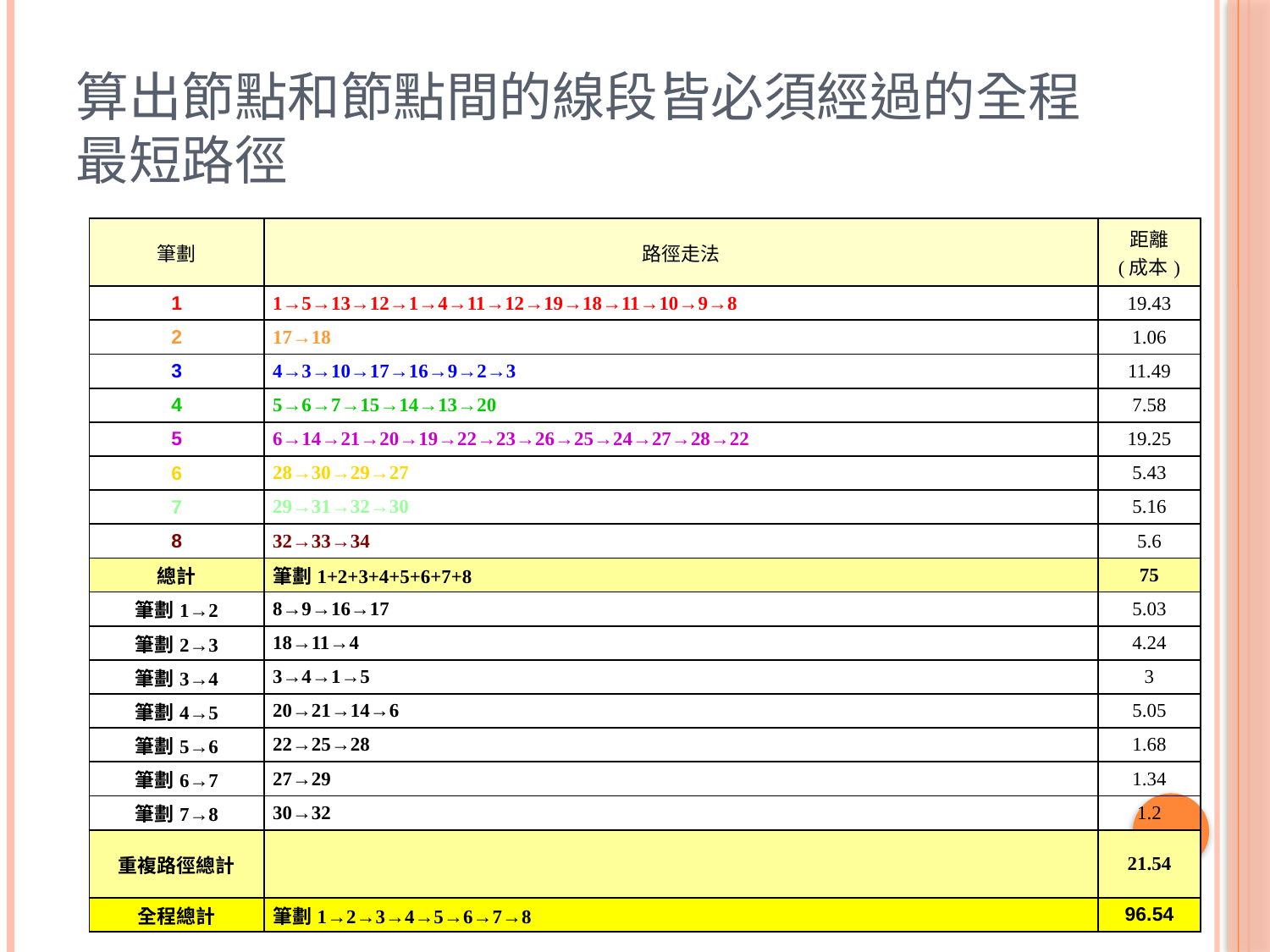

# 算出節點和節點間的線段皆必須經過的全程最短路徑
| 筆劃 | 路徑走法 | 距離 (成本) |
| --- | --- | --- |
| 1 | 1→5→13→12→1→4→11→12→19→18→11→10→9→8 | 19.43 |
| 2 | 17→18 | 1.06 |
| 3 | 4→3→10→17→16→9→2→3 | 11.49 |
| 4 | 5→6→7→15→14→13→20 | 7.58 |
| 5 | 6→14→21→20→19→22→23→26→25→24→27→28→22 | 19.25 |
| 6 | 28→30→29→27 | 5.43 |
| 7 | 29→31→32→30 | 5.16 |
| 8 | 32→33→34 | 5.6 |
| 總計 | 筆劃1+2+3+4+5+6+7+8 | 75 |
| 筆劃1→2 | 8→9→16→17 | 5.03 |
| 筆劃2→3 | 18→11→4 | 4.24 |
| 筆劃3→4 | 3→4→1→5 | 3 |
| 筆劃4→5 | 20→21→14→6 | 5.05 |
| 筆劃5→6 | 22→25→28 | 1.68 |
| 筆劃6→7 | 27→29 | 1.34 |
| 筆劃7→8 | 30→32 | 1.2 |
| 重複路徑總計 |  | 21.54 |
| 全程總計 | 筆劃1→2→3→4→5→6→7→8 | 96.54 |